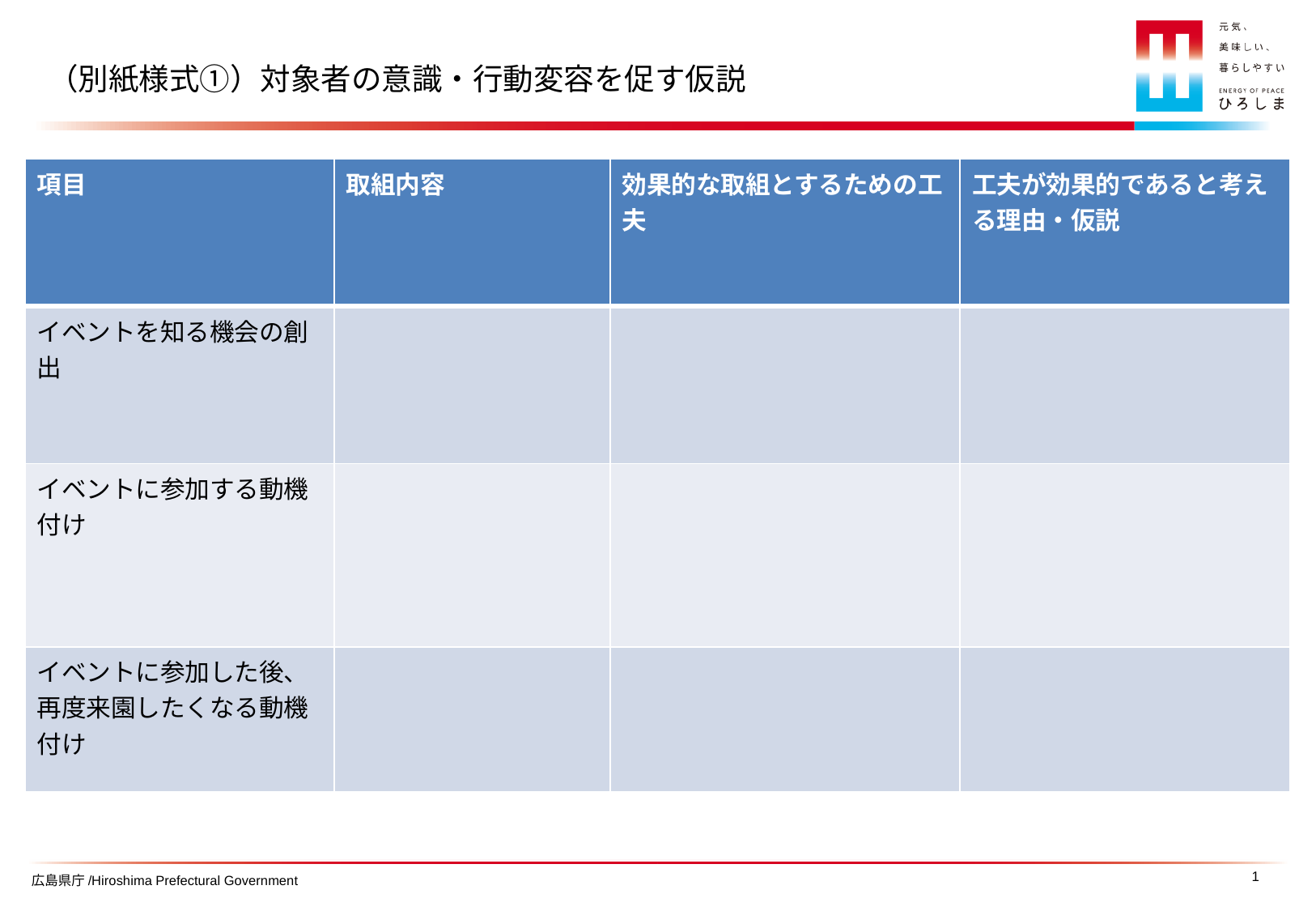

（別紙様式①）対象者の意識・行動変容を促す仮説
| 項目 | 取組内容 | 効果的な取組とするための工夫 | 工夫が効果的であると考える理由・仮説 |
| --- | --- | --- | --- |
| イベントを知る機会の創出 |  |  |  |
| イベントに参加する動機付け |  |  |  |
| イベントに参加した後、再度来園したくなる動機付け |  |  |  |